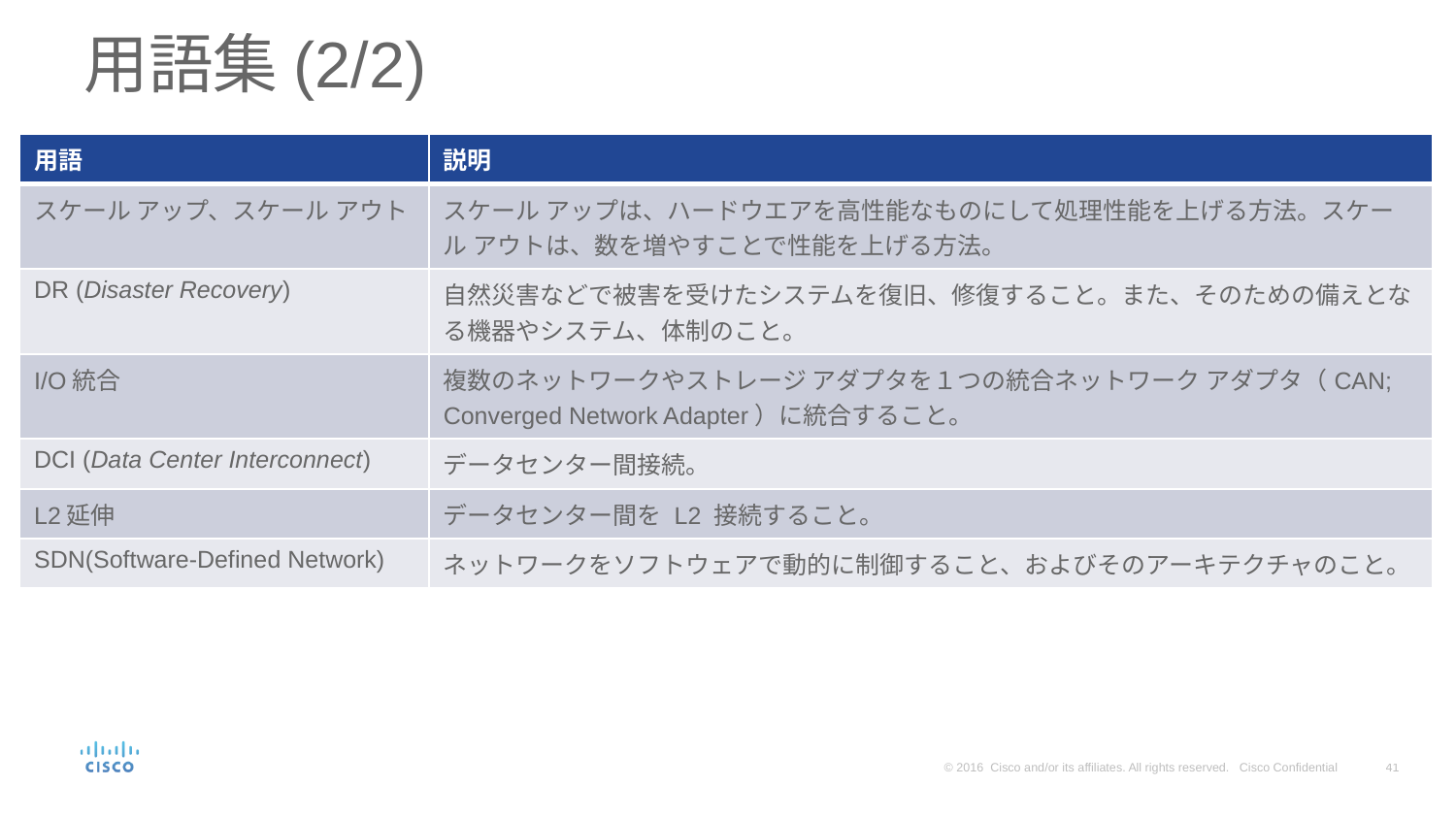

用語集(2/2)
| 用語 | 説明 |
| --- | --- |
| スケール アップ、スケール アウト | スケール アップは、ハードウエアを高性能なものにして処理性能を上げる方法。スケール アウトは、数を増やすことで性能を上げる方法。 |
| DR (Disaster Recovery) | 自然災害などで被害を受けたシステムを復旧、修復すること。また、そのための備えとなる機器やシステム、体制のこと。 |
| I/O統合 | 複数のネットワークやストレージ アダプタを１つの統合ネットワーク アダプタ（CAN; Converged Network Adapter）に統合すること。 |
| DCI (Data Center Interconnect) | データセンター間接続。 |
| L2延伸 | データセンター間を L2 接続すること。 |
| SDN(Software-Defined Network) | ネットワークをソフトウェアで動的に制御すること、およびそのアーキテクチャのこと。 |